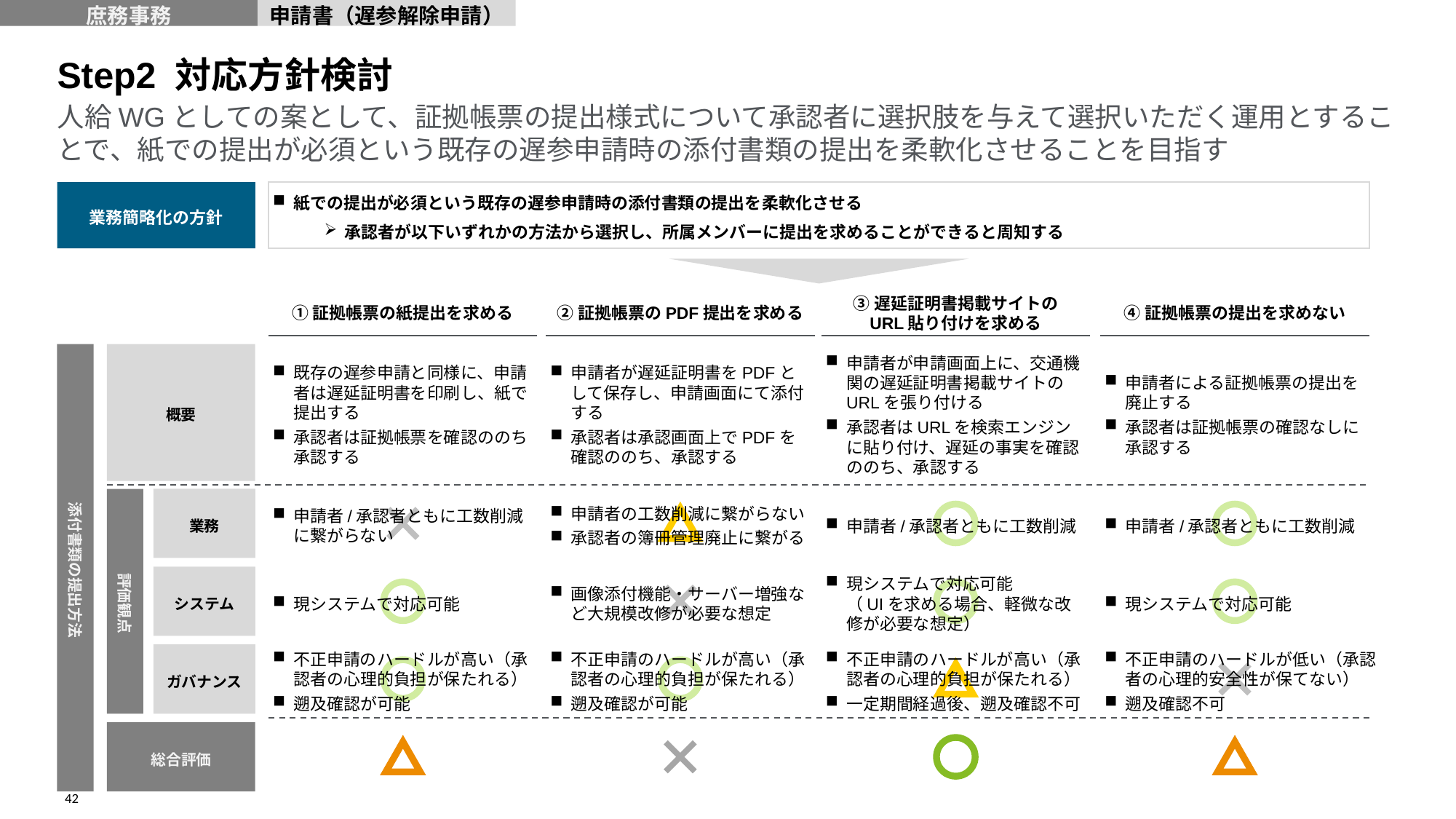

庶務事務
申請書（遅参解除申請）
Step2 対応方針検討
# 人給WGとしての案として、証拠帳票の提出様式について承認者に選択肢を与えて選択いただく運用とすることで、紙での提出が必須という既存の遅参申請時の添付書類の提出を柔軟化させることを目指す
業務簡略化の方針
紙での提出が必須という既存の遅参申請時の添付書類の提出を柔軟化させる
承認者が以下いずれかの方法から選択し、所属メンバーに提出を求めることができると周知する

①証拠帳票の紙提出を求める
②証拠帳票のPDF提出を求める
③遅延証明書掲載サイトの
URL貼り付けを求める
④証拠帳票の提出を求めない
添付書類の提出方法
概要
既存の遅参申請と同様に、申請者は遅延証明書を印刷し、紙で提出する
承認者は証拠帳票を確認ののち承認する
申請者が遅延証明書をPDFとして保存し、申請画面にて添付する
承認者は承認画面上でPDFを確認ののち、承認する
申請者が申請画面上に、交通機関の遅延証明書掲載サイトのURLを張り付ける
承認者はURLを検索エンジンに貼り付け、遅延の事実を確認ののち、承認する
申請者による証拠帳票の提出を廃止する
承認者は証拠帳票の確認なしに承認する
業務
申請者/承認者ともに工数削減に繋がらない
申請者の工数削減に繋がらない
承認者の簿冊管理廃止に繋がる
申請者/承認者ともに工数削減
申請者/承認者ともに工数削減
評価観点

システム
現システムで対応可能
画像添付機能・サーバー増強など大規模改修が必要な想定
現システムで対応可能
（UIを求める場合、軽微な改修が必要な想定）
現システムで対応可能

ガバナンス
不正申請のハードルが高い（承認者の心理的負担が保たれる）
遡及確認が可能
不正申請のハードルが高い（承認者の心理的負担が保たれる）
遡及確認が可能
不正申請のハードルが高い（承認者の心理的負担が保たれる）
一定期間経過後、遡及確認不可
不正申請のハードルが低い（承認者の心理的安全性が保てない）
遡及確認不可

総合評価

42